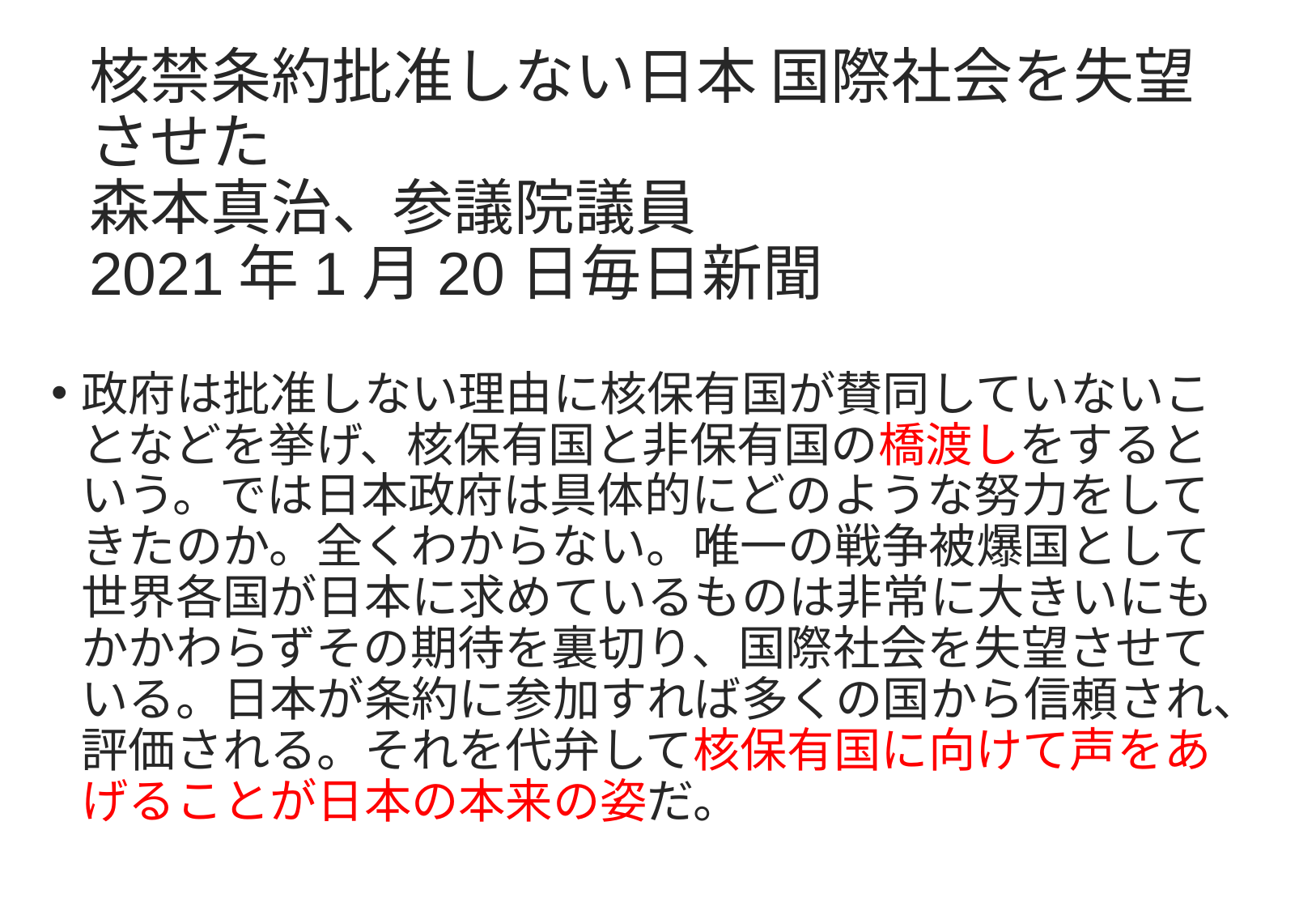

# 核禁条約批准しない日本 国際社会を失望させた　 森本真治、参議院議員 2021年1月20日毎日新聞
政府は批准しない理由に核保有国が賛同していないことなどを挙げ、核保有国と非保有国の橋渡しをするという。では日本政府は具体的にどのような努力をしてきたのか。全くわからない。唯一の戦争被爆国として世界各国が日本に求めているものは非常に大きいにもかかわらずその期待を裏切り、国際社会を失望させている。日本が条約に参加すれば多くの国から信頼され、評価される。それを代弁して核保有国に向けて声をあげることが日本の本来の姿だ。